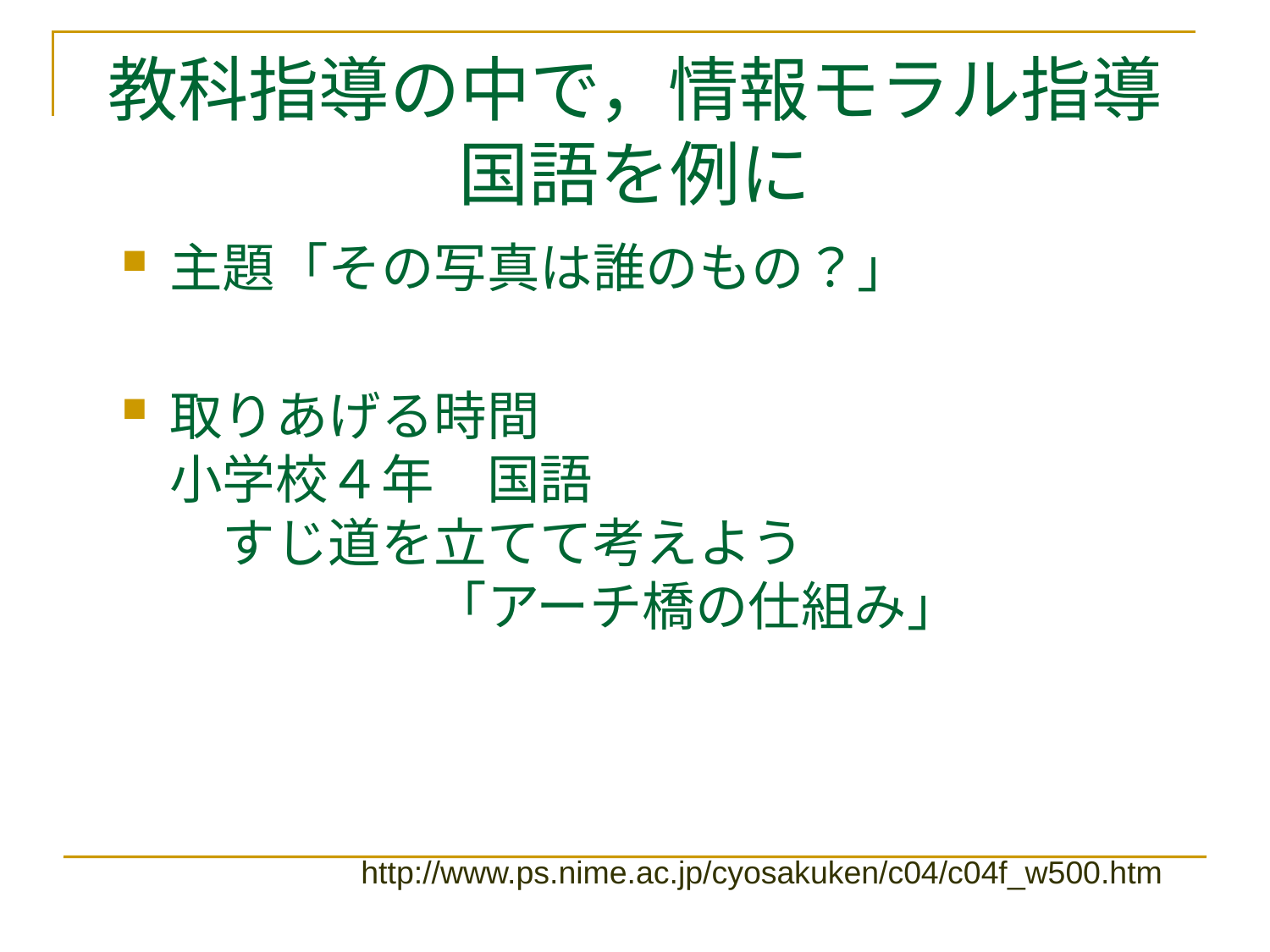

# 教科指導の中で，情報モラル指導 国語を例に
主題「その写真は誰のもの？」

取りあげる時間　
小学校４年　国語
　すじ道を立てて考えよう
　　　　　「アーチ橋の仕組み」
http://www.ps.nime.ac.jp/cyosakuken/c04/c04f_w500.htm